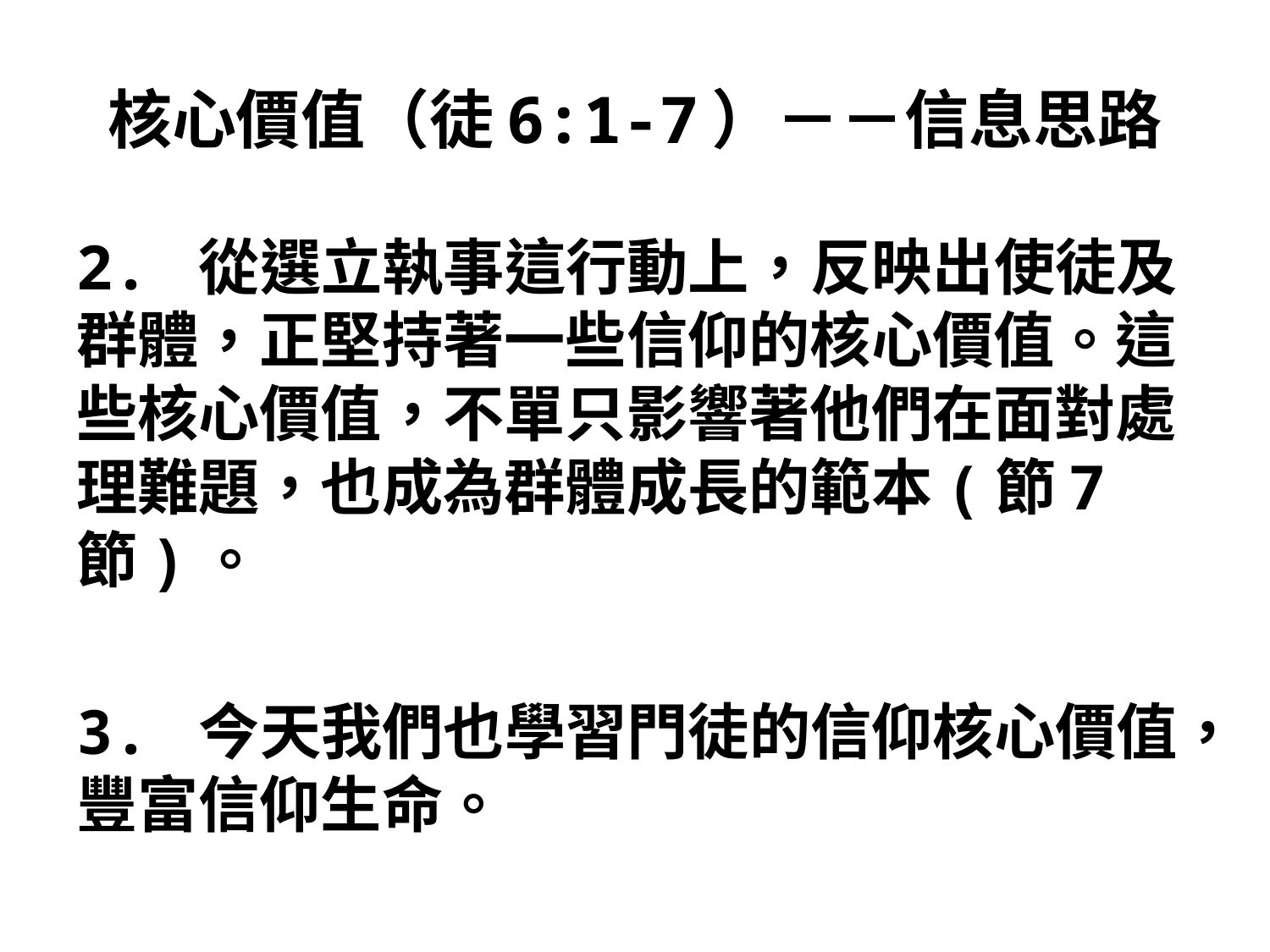

# 核心價值（徒6:1-7）－－信息思路
2. 從選立執事這行動上，反映出使徒及群體，正堅持著一些信仰的核心價值。這些核心價值，不單只影響著他們在面對處理難題，也成為群體成長的範本(節7節)。

3. 今天我們也學習門徒的信仰核心價值，豐富信仰生命。